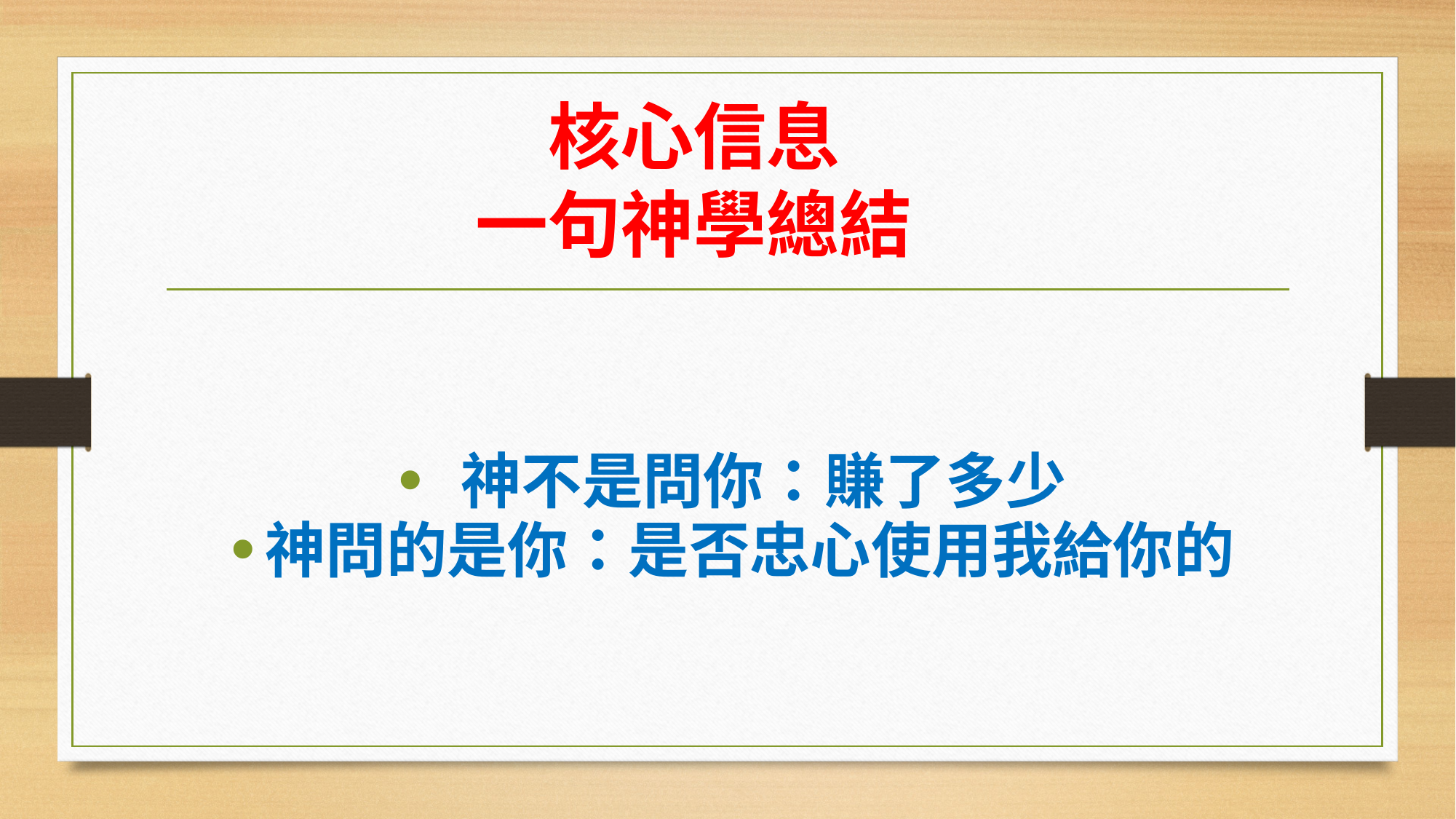

# 核心信息 一句神學總結

 神不是問你：賺了多少
神問的是你：是否忠心使用我給你的